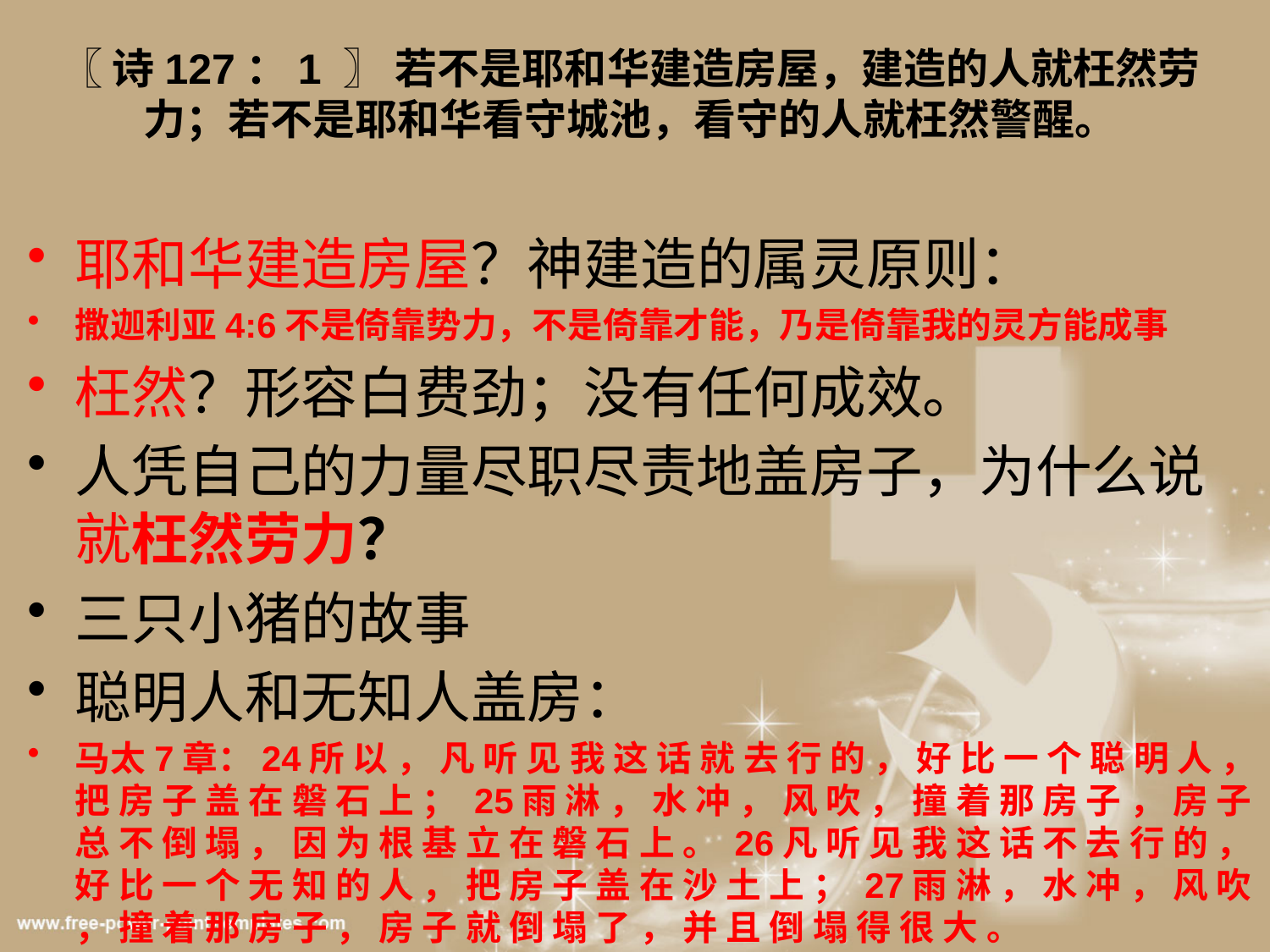

# 〖 诗127：1 〗 若不是耶和华建造房屋，建造的人就枉然劳力；若不是耶和华看守城池，看守的人就枉然警醒。
耶和华建造房屋？神建造的属灵原则：
撒迦利亚4:6不是倚靠势力，不是倚靠才能，乃是倚靠我的灵方能成事
枉然？形容白费劲；没有任何成效。
人凭自己的力量尽职尽责地盖房子，为什么说就枉然劳力？
三只小猪的故事
聪明人和无知人盖房：
马太7章：24所 以 ， 凡 听 见 我 这 话 就 去 行 的 ， 好 比 一 个 聪 明 人 ， 把 房 子 盖 在 磐 石 上 ； 25雨 淋 ， 水 冲 ， 风 吹 ， 撞 着 那 房 子 ， 房 子 总 不 倒 塌 ， 因 为 根 基 立 在 磐 石 上 。 26凡 听 见 我 这 话 不 去 行 的 ， 好 比 一 个 无 知 的 人 ， 把 房 子 盖 在 沙 土 上 ； 27雨 淋 ， 水 冲 ， 风 吹 ， 撞 着 那 房 子 ， 房 子 就 倒 塌 了 ， 并 且 倒 塌 得 很 大 。